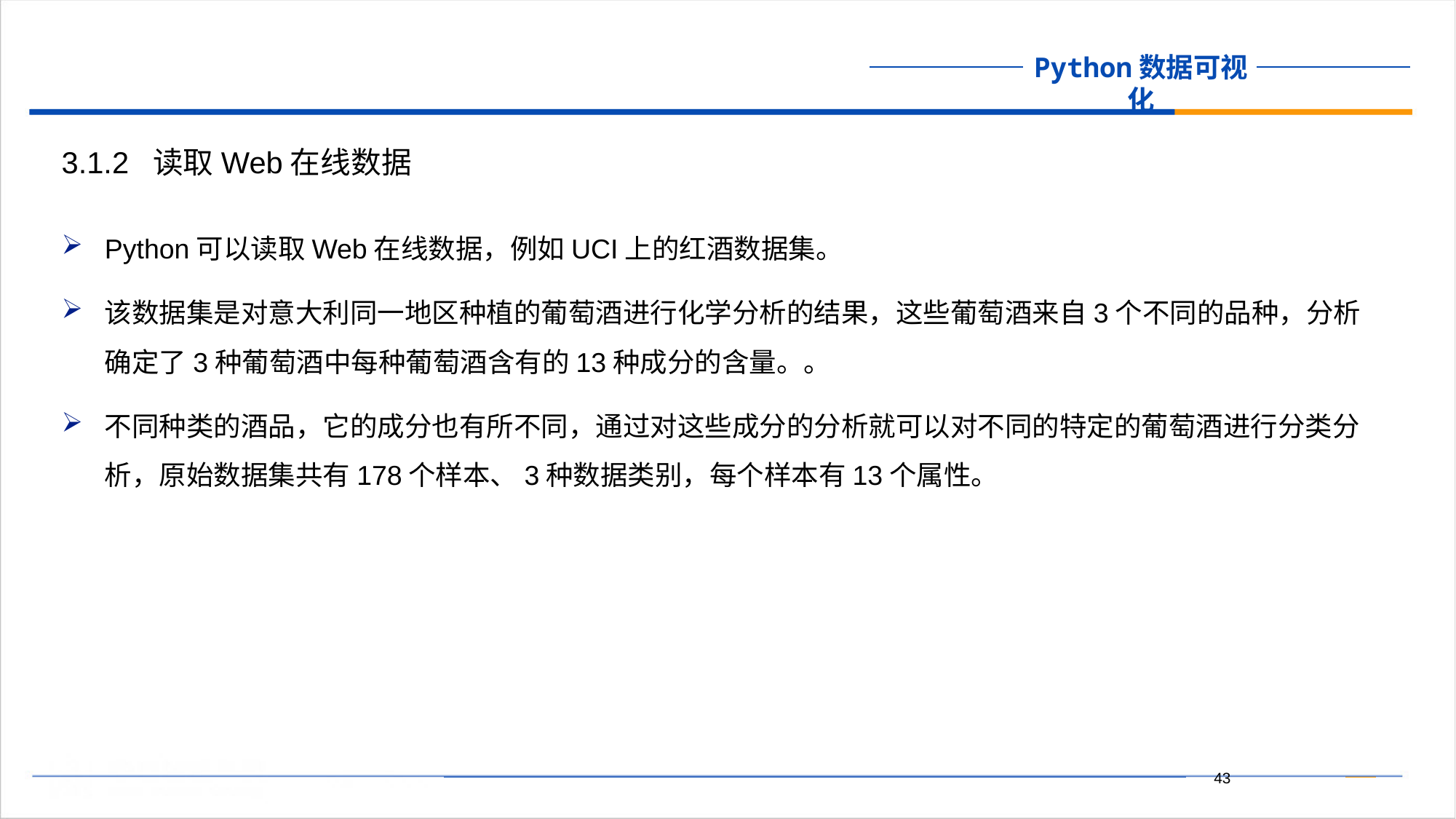

3.1.2  读取Web在线数据
Python可以读取Web在线数据，例如UCI上的红酒数据集。
该数据集是对意大利同一地区种植的葡萄酒进行化学分析的结果，这些葡萄酒来自3个不同的品种，分析确定了3种葡萄酒中每种葡萄酒含有的13种成分的含量。。
不同种类的酒品，它的成分也有所不同，通过对这些成分的分析就可以对不同的特定的葡萄酒进行分类分析，原始数据集共有178个样本、3种数据类别，每个样本有13个属性。